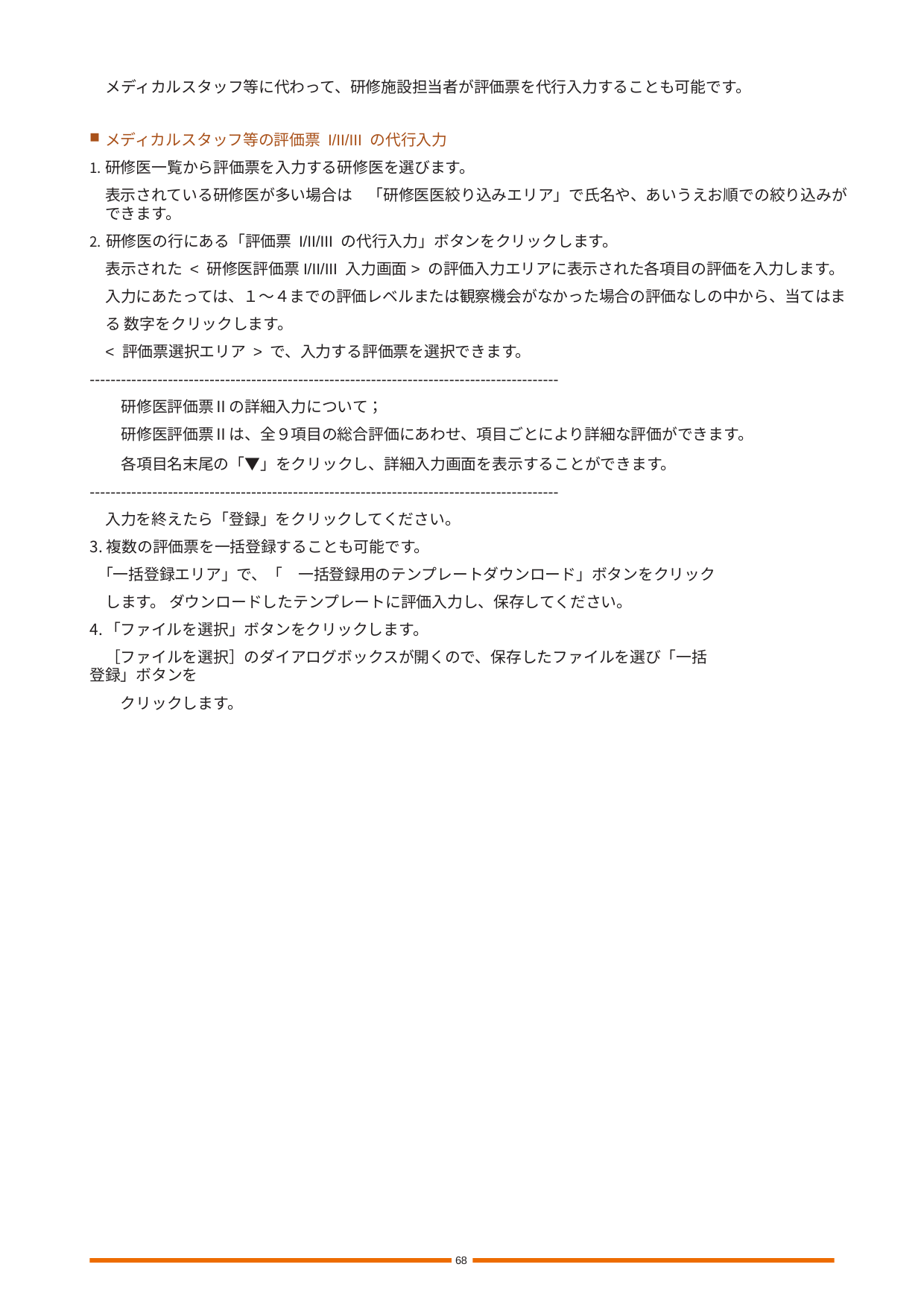

メディカルスタッフ等に代わって、研修施設担当者が評価票を代行入力することも可能です。

メディカルスタッフ等の評価票 I/II/III の代行入力
研修医一覧から評価票を入力する研修医を選びます。
表示されている研修医が多い場合は　「研修医医絞り込みエリア」で氏名や、あいうえお順での絞り込みができます。
研修医の行にある「評価票 I/II/III の代行入力」ボタンをクリックします。
表示された < 研修医評価票I/II/III 入力画面> の評価入力エリアに表示された各項目の評価を入力します。
入力にあたっては、１〜４までの評価レベルまたは観察機会がなかった場合の評価なしの中から、当てはまる 数字をクリックします。
< 評価票選択エリア > で、入力する評価票を選択できます。
------------------------------------------------------------------------------------------
研修医評価票Ⅱの詳細入力について；
研修医評価票Ⅱは、全９項目の総合評価にあわせ、項目ごとにより詳細な評価ができます。
各項目名末尾の「▼」をクリックし、詳細入力画面を表示することができます。
------------------------------------------------------------------------------------------
入力を終えたら「登録」をクリックしてください。
複数の評価票を一括登録することも可能です。
「一括登録エリア」で、「　一括登録用のテンプレートダウンロード」ボタンをクリックします。 ダウンロードしたテンプレートに評価入力し、保存してください。
「ファイルを選択」ボタンをクリックします。
　［ファイルを選択］のダイアログボックスが開くので、保存したファイルを選び「一括登録」ボタンを
　　クリックします。
68